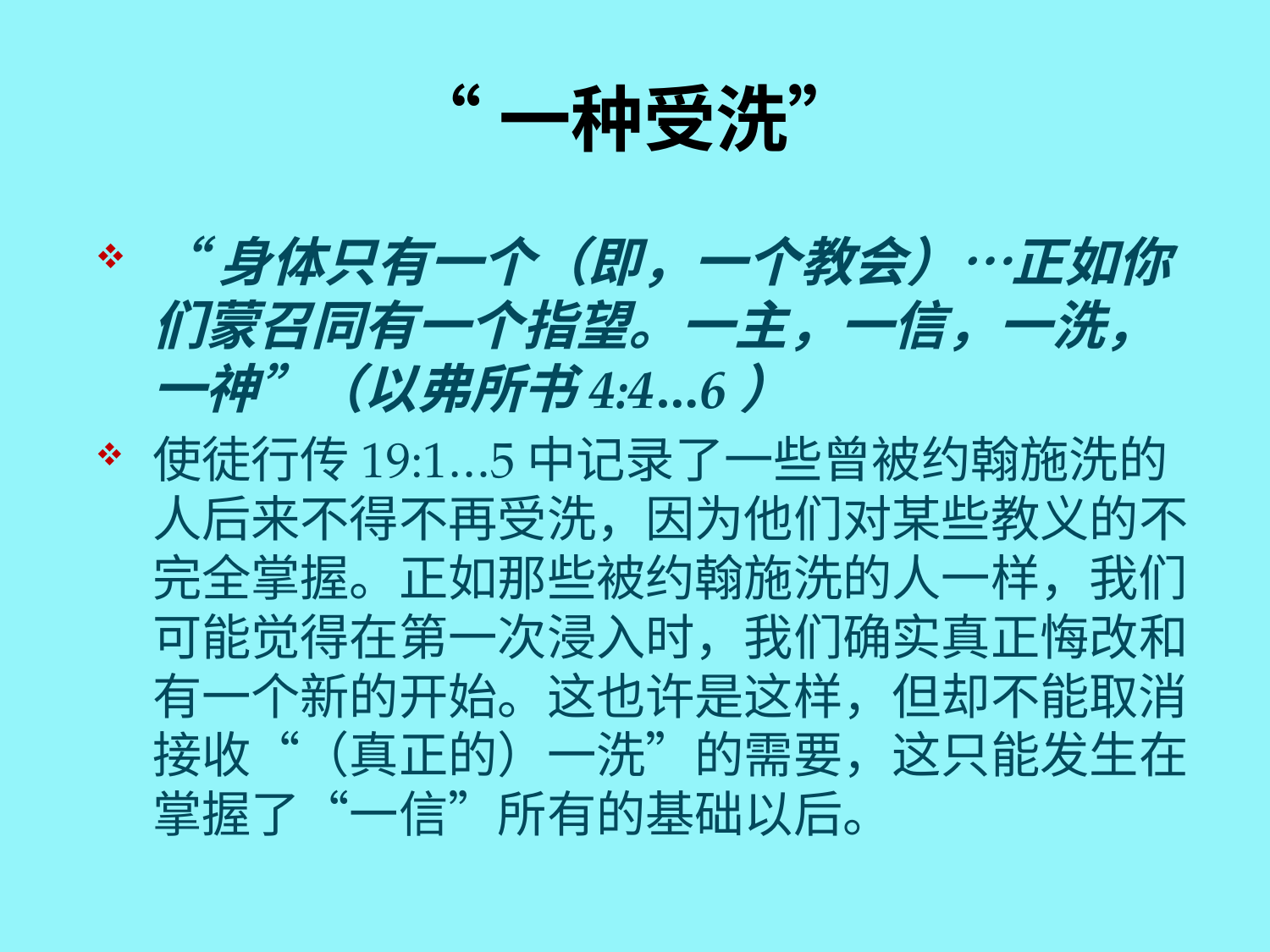

# “一种受洗”
“身体只有一个（即，一个教会）…正如你们蒙召同有一个指望。一主，一信，一洗，一神”（以弗所书4:4…6）
使徒行传19:1…5中记录了一些曾被约翰施洗的人后来不得不再受洗，因为他们对某些教义的不完全掌握。正如那些被约翰施洗的人一样，我们可能觉得在第一次浸入时，我们确实真正悔改和有一个新的开始。这也许是这样，但却不能取消接收“（真正的）一洗”的需要，这只能发生在掌握了“一信”所有的基础以后。